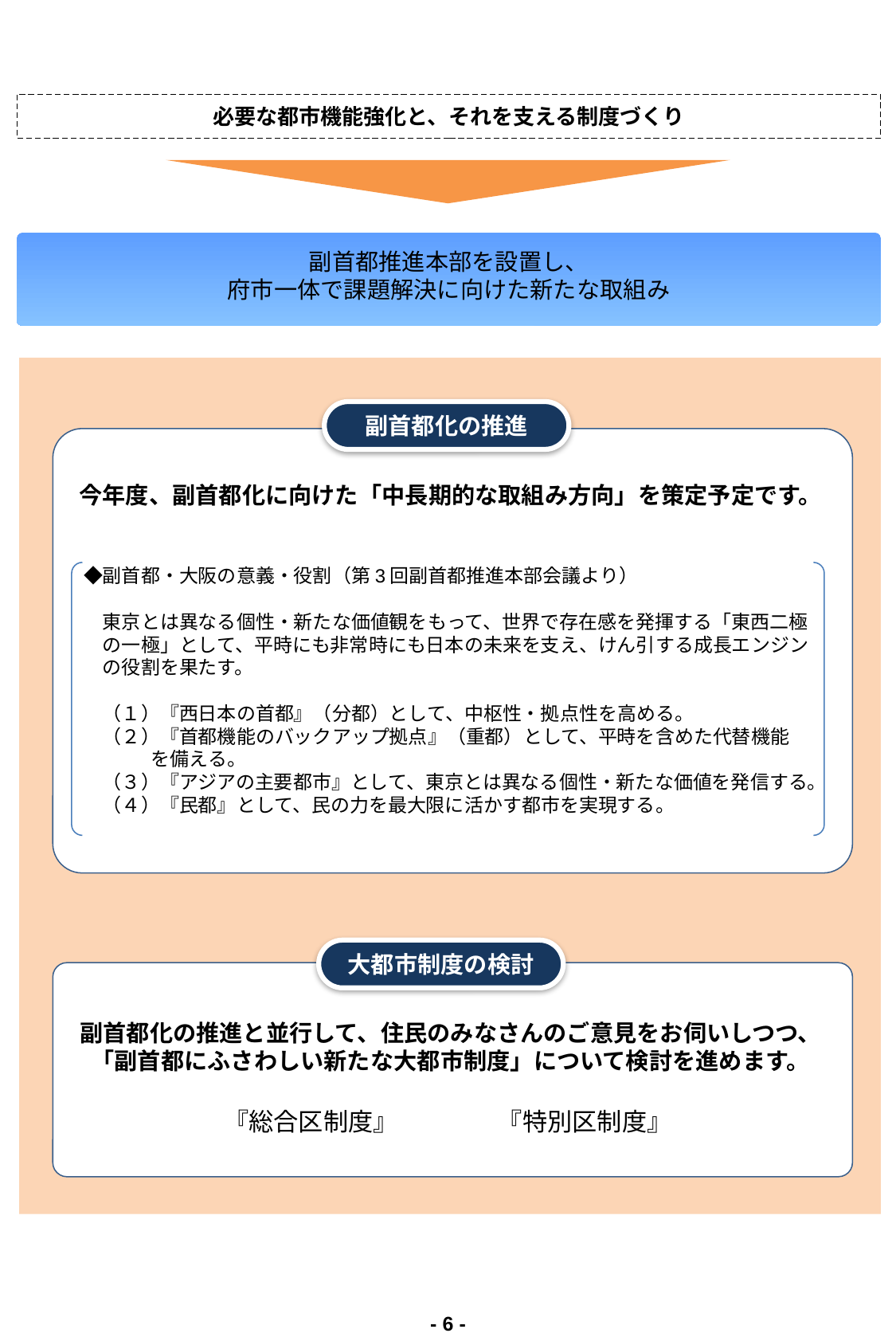

必要な都市機能強化と、それを支える制度づくり

副首都推進本部を設置し、
府市一体で課題解決に向けた新たな取組み

副首都化の推進

今年度、副首都化に向けた「中長期的な取組み方向」を策定予定です。

　◆副首都・大阪の意義・役割（第3回副首都推進本部会議より）

　　東京とは異なる個性・新たな価値観をもって、世界で存在感を発揮する「東西二極
　　の一極」として、平時にも非常時にも日本の未来を支え、けん引する成長エンジン
　　の役割を果たす。

　　（１）『西日本の首都』（分都）として、中枢性・拠点性を高める。
　　（２）『首都機能のバックアップ拠点』（重都）として、平時を含めた代替機能
   　　       を備える。
　　（３）『アジアの主要都市』として、東京とは異なる個性・新たな価値を発信する。
　　（４）『民都』として、民の力を最大限に活かす都市を実現する。

大都市制度の検討

副首都化の推進と並行して、住民のみなさんのご意見をお伺いしつつ、
「副首都にふさわしい新たな大都市制度」について検討を進めます。

『総合区制度』　　　　『特別区制度』
- 6 -